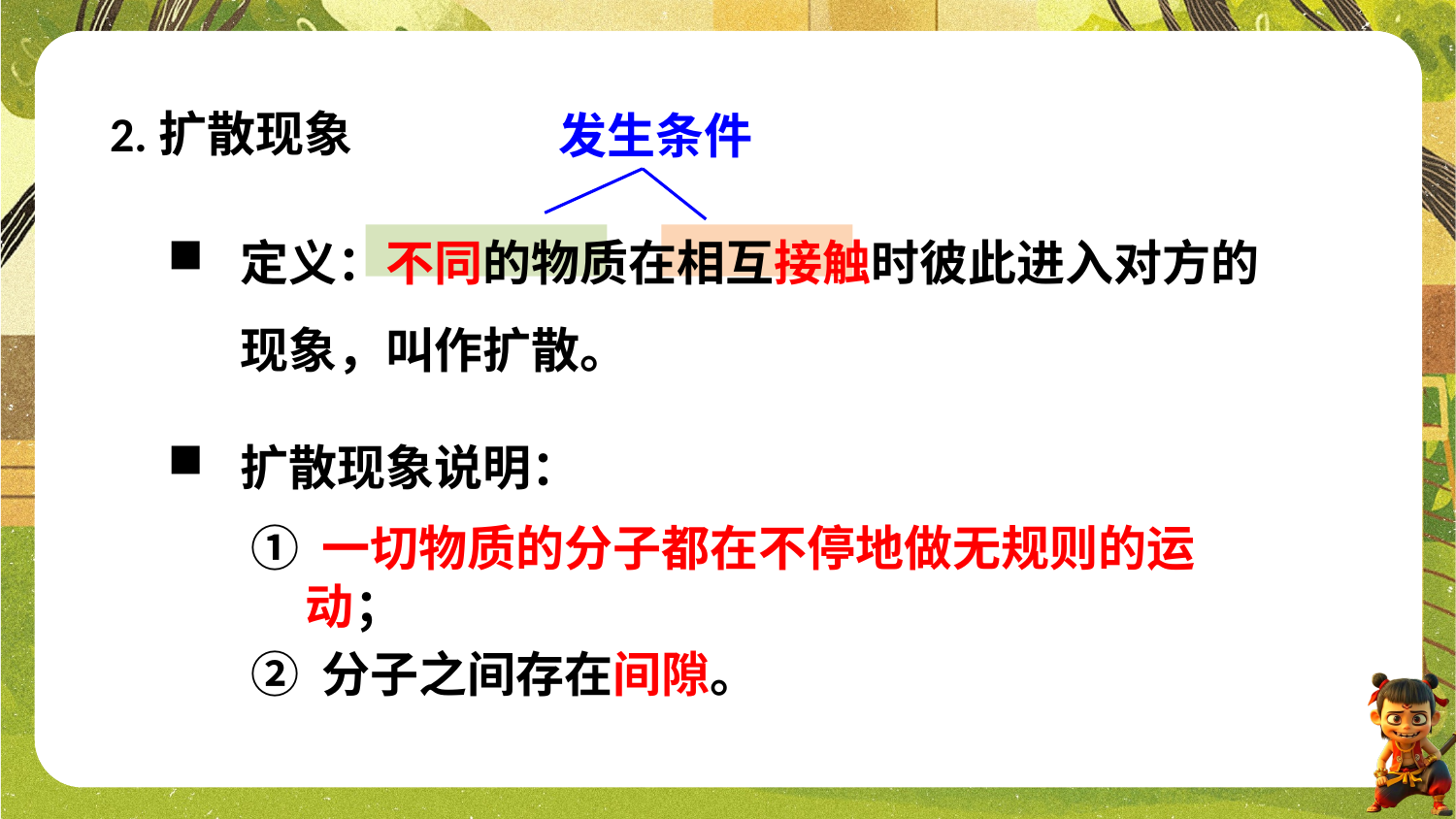

2.扩散现象
发生条件
定义：不同的物质在相互接触时彼此进入对方的现象，叫作扩散。

扩散现象说明：
① 一切物质的分子都在不停地做无规则的运动；
② 分子之间存在间隙。